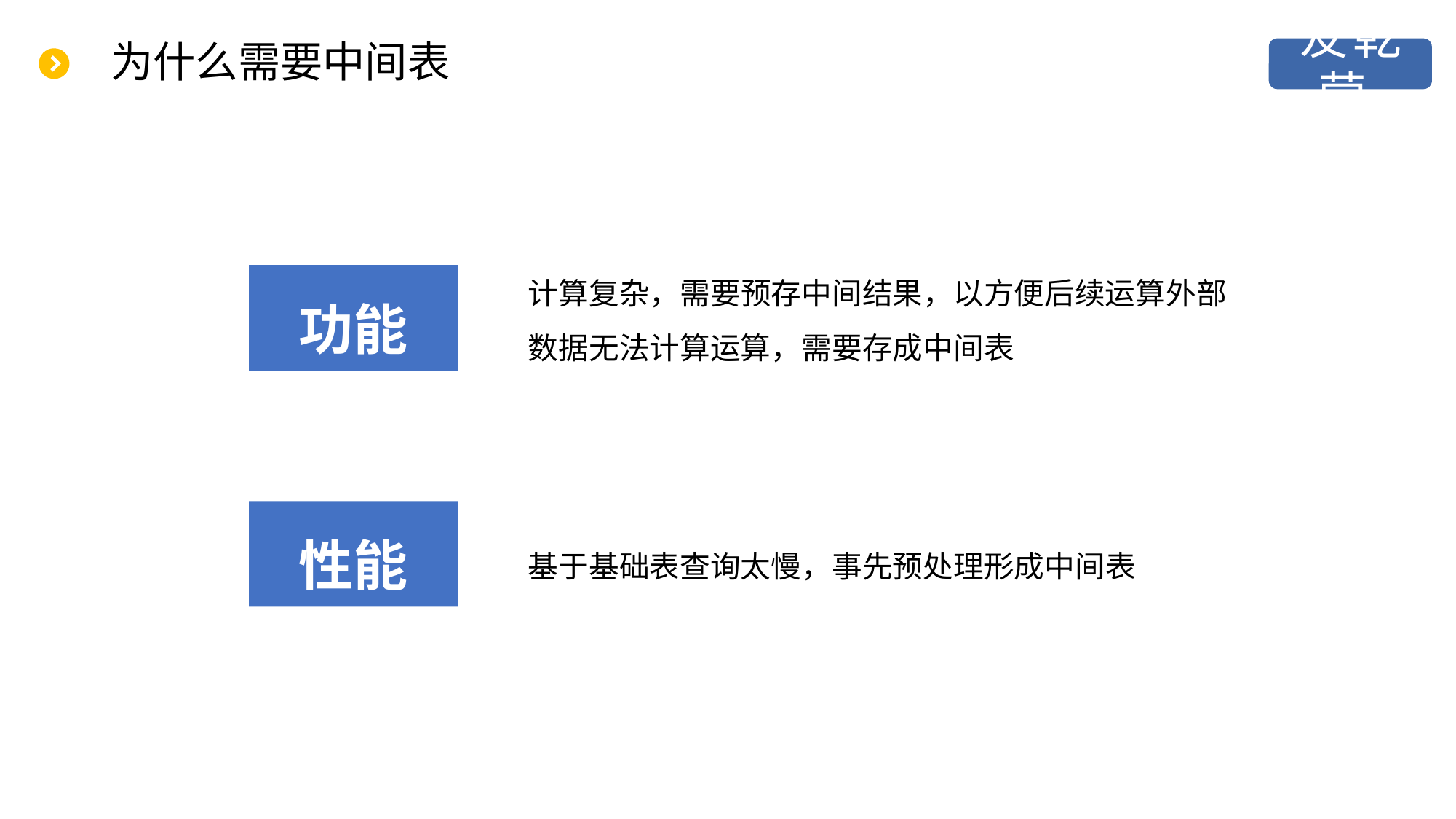

# 为什么需要中间表
计算复杂，需要预存中间结果，以方便后续运算外部数据无法计算运算，需要存成中间表
功能
性能
基于基础表查询太慢，事先预处理形成中间表